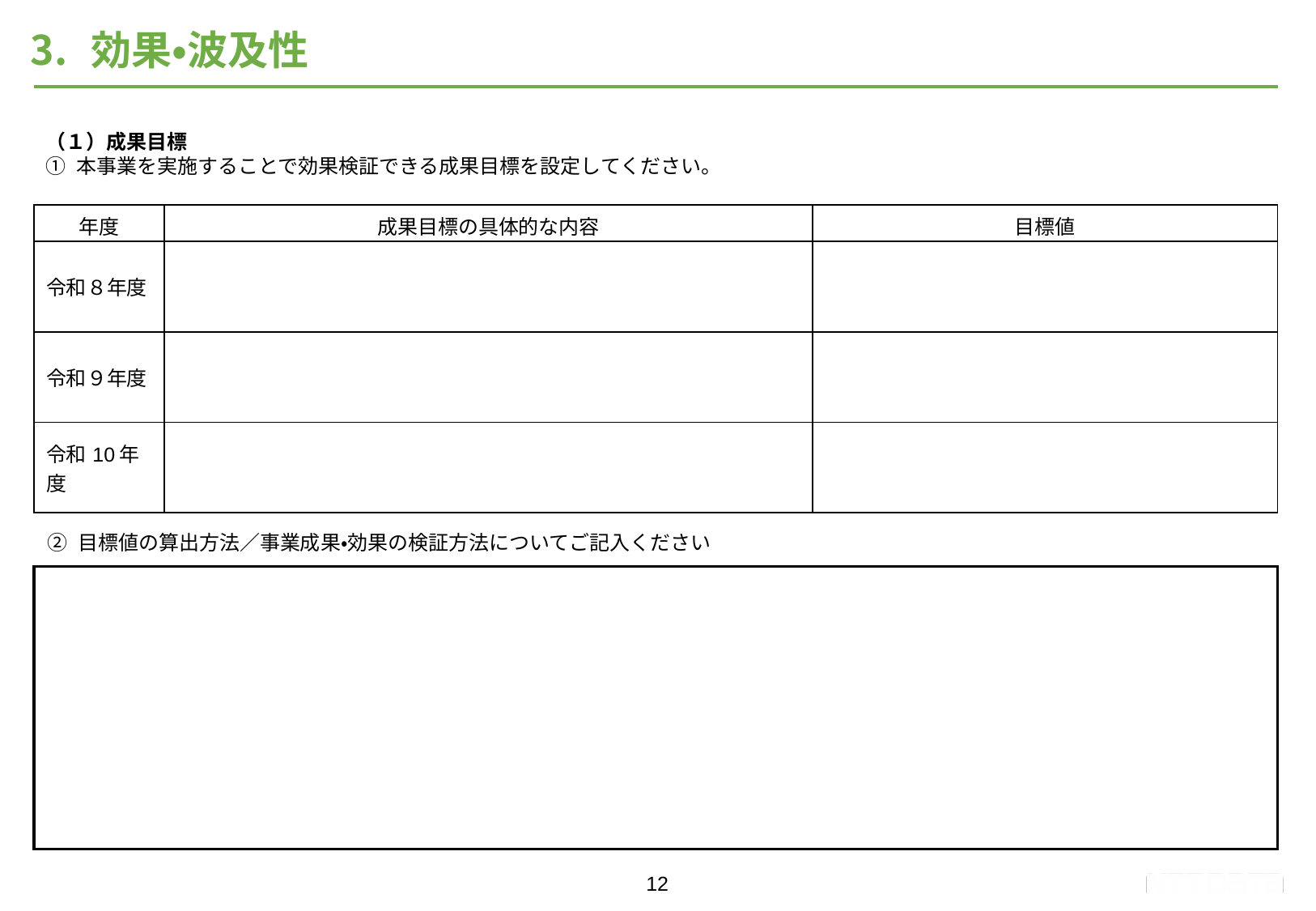

# 効果・波及性
記入時の注意事項
（１）成果目標
本事業を実施することで効果検証できる成果目標を設定してください。
本事業について、フードテック等を活用した技術のビジネス化の推進に貢献していることについて、効果検証できる成果目標を設定してください。
目標年度は、事業実施年度を含む３年度以内とし、目標年度までの各年度の成果目標を設定してください。

※記入欄が狭い場合は、枠を調整ください。実施完了年度までの記入で問題ございません。

| 年度 | 成果目標の具体的な内容 | 目標値 |
| --- | --- | --- |
| 令和８年度 |  |  |
| 令和９年度 |  |  |
| 令和10年度 |  |  |
目標値の算出方法／事業成果・効果の検証方法についてご記入ください

上記目標の計測・確認方法を明らかにし、事業の実施前後で比較し、検証する方法を記載してください。